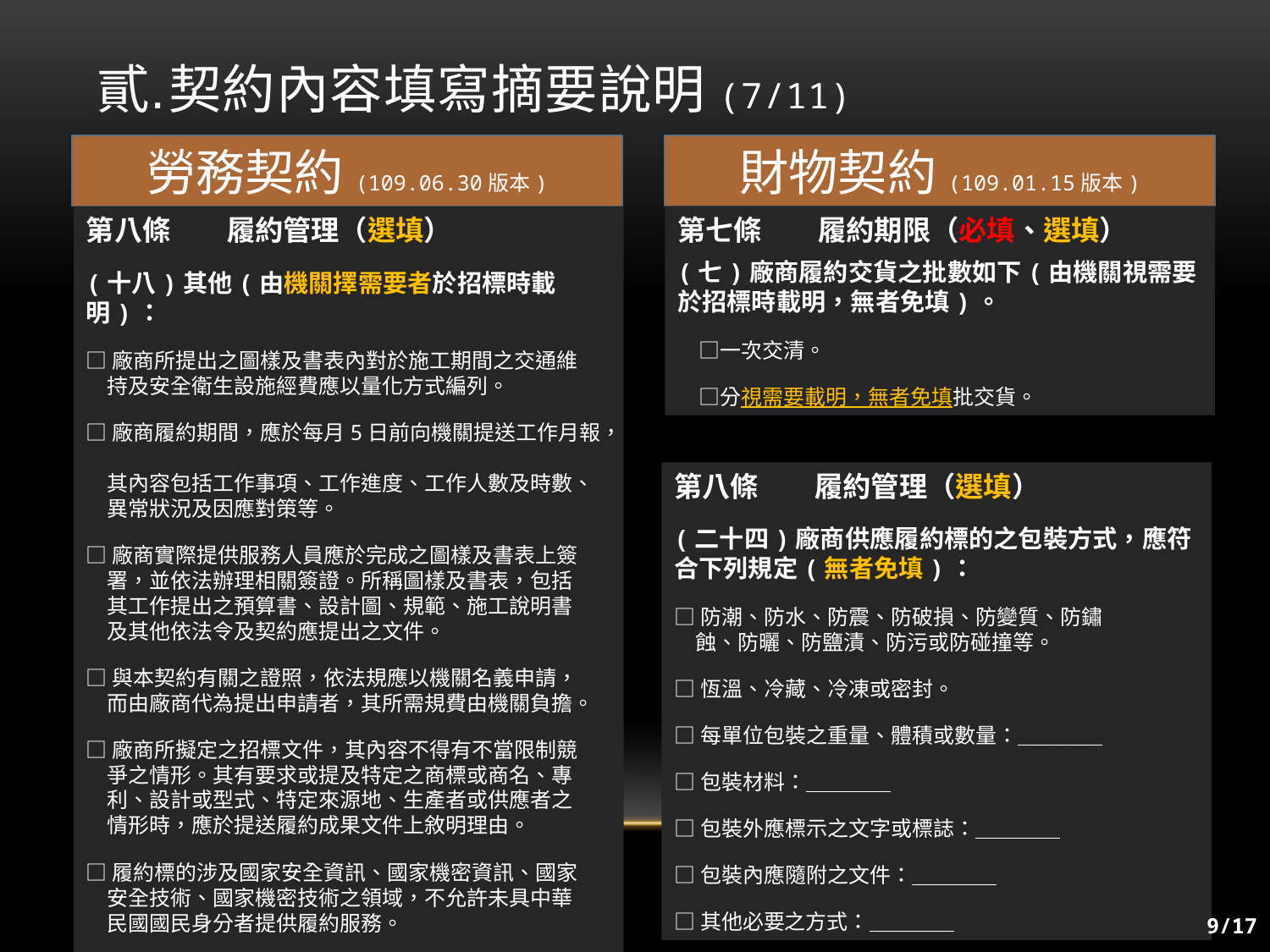

# 契約內容填寫摘要說明(7/11)
勞務契約(109.06.30版本)
財物契約(109.01.15版本)
第七條　　履約期限（必填、選填）
(七)廠商履約交貨之批數如下(由機關視需要於招標時載明，無者免填)。
　□一次交清。
　□分視需要載明，無者免填批交貨。
第八條　　履約管理（選填）
(十八)其他(由機關擇需要者於招標時載明)：
□廠商所提出之圖樣及書表內對於施工期間之交通維
　持及安全衛生設施經費應以量化方式編列。
□廠商履約期間，應於每月5日前向機關提送工作月報，
　其內容包括工作事項、工作進度、工作人數及時數、
　異常狀況及因應對策等。
□廠商實際提供服務人員應於完成之圖樣及書表上簽
　署，並依法辦理相關簽證。所稱圖樣及書表，包括
　其工作提出之預算書、設計圖、規範、施工說明書
　及其他依法令及契約應提出之文件。
□與本契約有關之證照，依法規應以機關名義申請，
　而由廠商代為提出申請者，其所需規費由機關負擔。
□廠商所擬定之招標文件，其內容不得有不當限制競
　爭之情形。其有要求或提及特定之商標或商名、專
　利、設計或型式、特定來源地、生產者或供應者之
　情形時，應於提送履約成果文件上敘明理由。
□履約標的涉及國家安全資訊、國家機密資訊、國家
　安全技術、國家機密技術之領域，不允許未具中華
　民國國民身分者提供履約服務。
□其他：＿＿＿＿
第八條　　履約管理（選填）
(二十四)廠商供應履約標的之包裝方式，應符合下列規定(無者免填)：
□防潮、防水、防震、防破損、防變質、防鏽
　蝕、防曬、防鹽漬、防污或防碰撞等。
□恆溫、冷藏、冷凍或密封。
□每單位包裝之重量、體積或數量：＿＿＿＿
□包裝材料：＿＿＿＿
□包裝外應標示之文字或標誌：＿＿＿＿
□包裝內應隨附之文件：＿＿＿＿
□其他必要之方式：＿＿＿＿
9/17